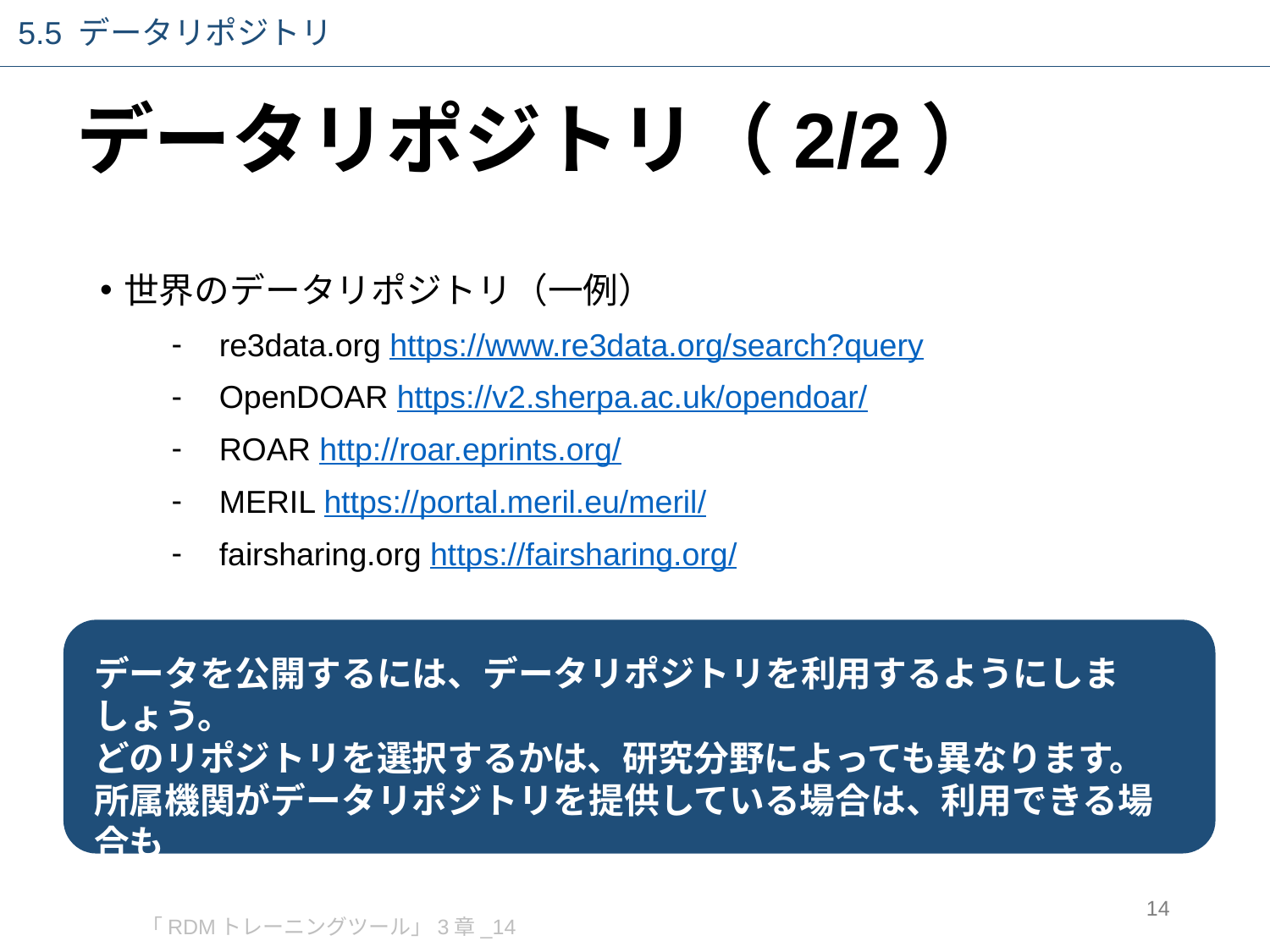

5.5 データリポジトリ
# データリポジトリ（2/2）
世界のデータリポジトリ（一例）
re3data.org https://www.re3data.org/search?query
OpenDOAR https://v2.sherpa.ac.uk/opendoar/
ROAR http://roar.eprints.org/
MERIL https://portal.meril.eu/meril/
fairsharing.org https://fairsharing.org/

データを公開するには、データリポジトリを利用するようにしましょう。
どのリポジトリを選択するかは、研究分野によっても異なります。
所属機関がデータリポジトリを提供している場合は、利用できる場合も
あります。
14
「RDMトレーニングツール」3章_14